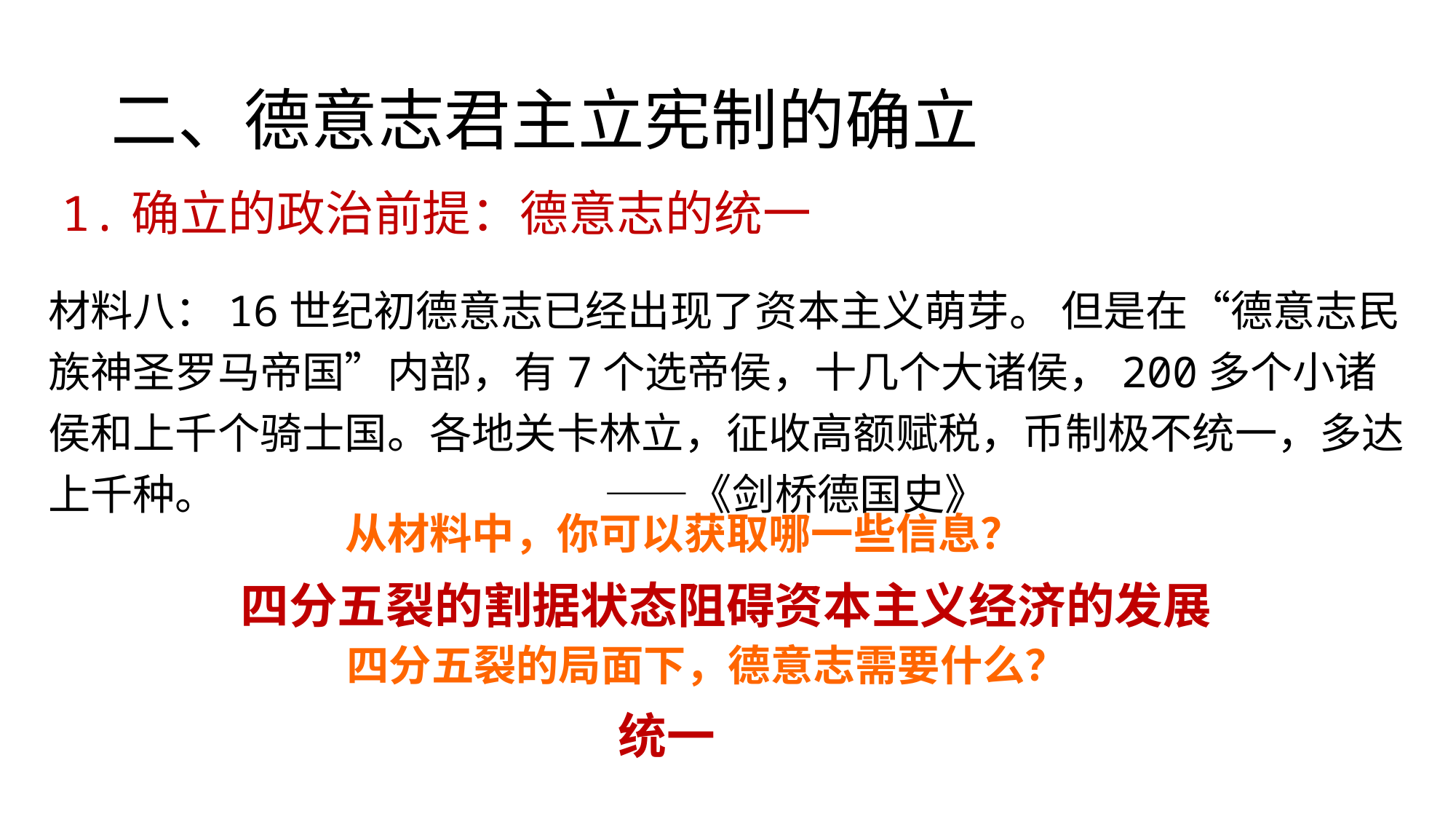

# 二、德意志君主立宪制的确立
1.确立的政治前提：德意志的统一
材料八：16世纪初德意志已经出现了资本主义萌芽。 但是在“德意志民族神圣罗马帝国”内部，有7个选帝侯，十几个大诸侯，200多个小诸侯和上千个骑士国。各地关卡林立，征收高额赋税，币制极不统一，多达上千种。                                         ——《剑桥德国史》

从材料中，你可以获取哪一些信息？
四分五裂的割据状态阻碍资本主义经济的发展
四分五裂的局面下，德意志需要什么？
统一